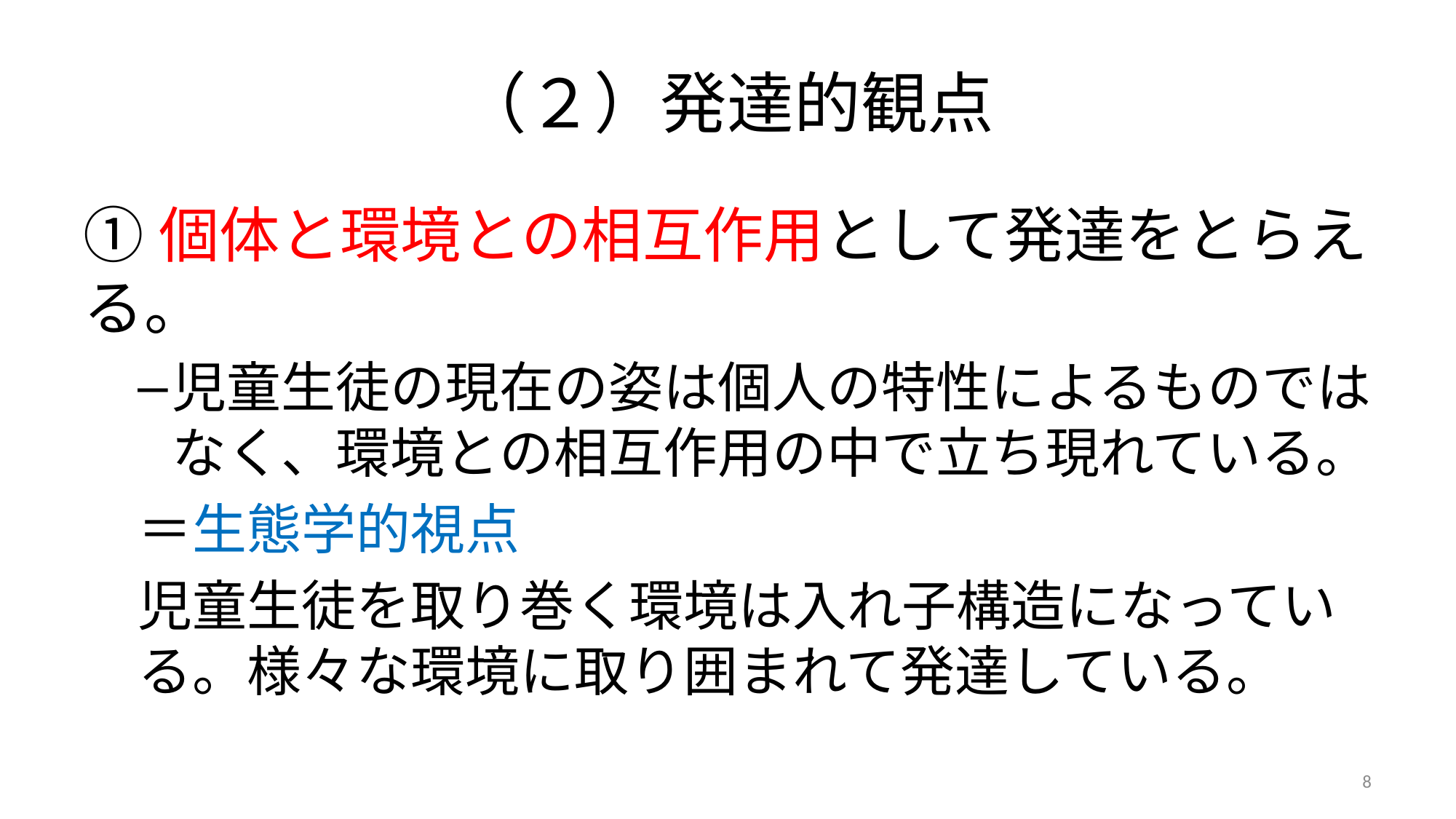

# （２）発達的観点
①個体と環境との相互作用として発達をとらえる。
児童生徒の現在の姿は個人の特性によるものではなく、環境との相互作用の中で立ち現れている。
＝生態学的視点
児童生徒を取り巻く環境は入れ子構造になっている。様々な環境に取り囲まれて発達している。

8